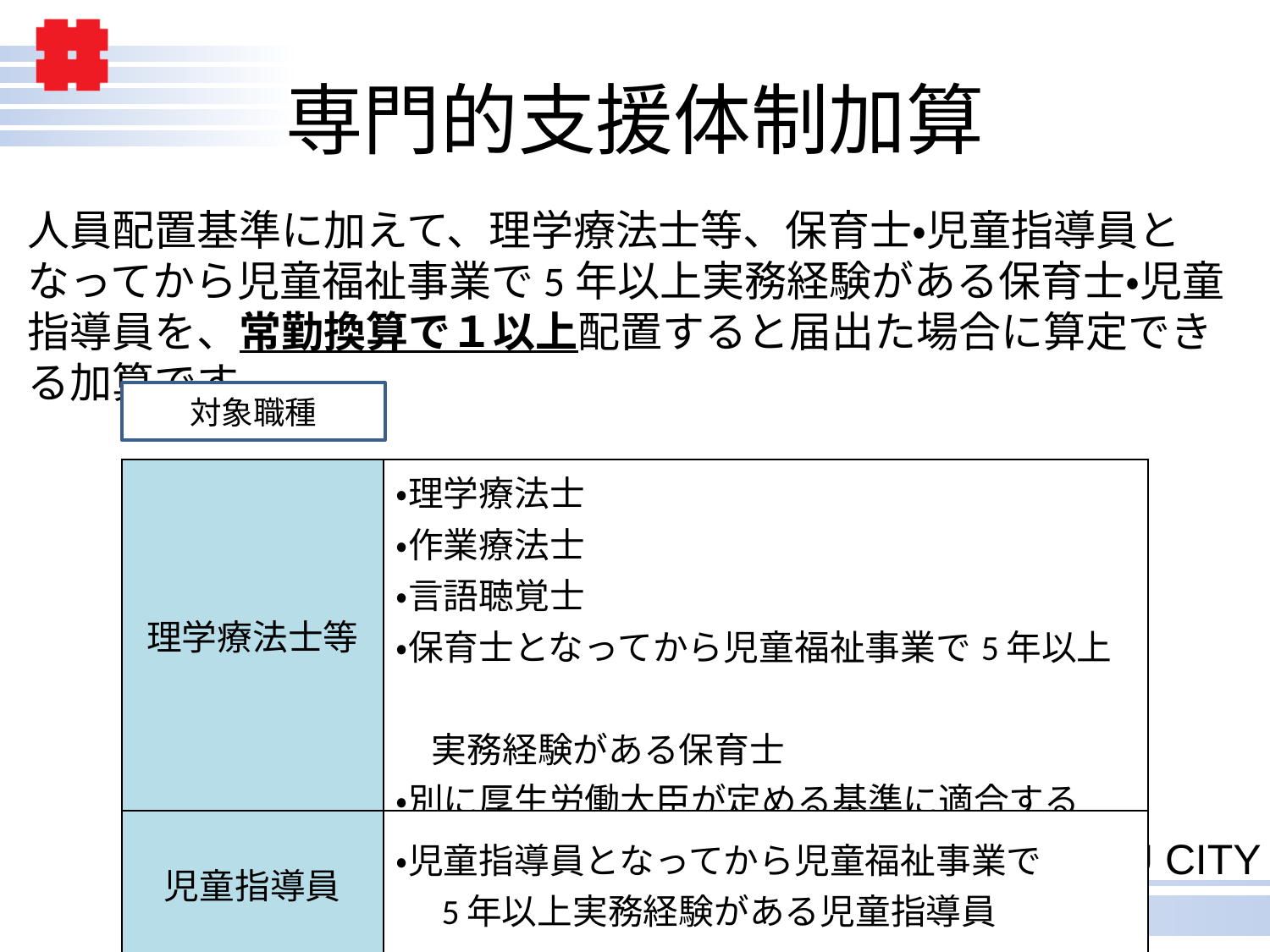

# 専門的支援体制加算
人員配置基準に加えて、理学療法士等、保育士・児童指導員となってから児童福祉事業で5年以上実務経験がある保育士・児童指導員を、常勤換算で１以上配置すると届出た場合に算定できる加算です。
対象職種
| 理学療法士等 | ・理学療法士 ・作業療法士 ・言語聴覚士 ・保育士となってから児童福祉事業で5年以上　　 　実務経験がある保育士 ・別に厚生労働大臣が定める基準に適合する 　専門職員 |
| --- | --- |
| 児童指導員 | ・児童指導員となってから児童福祉事業で 　5年以上実務経験がある児童指導員 |